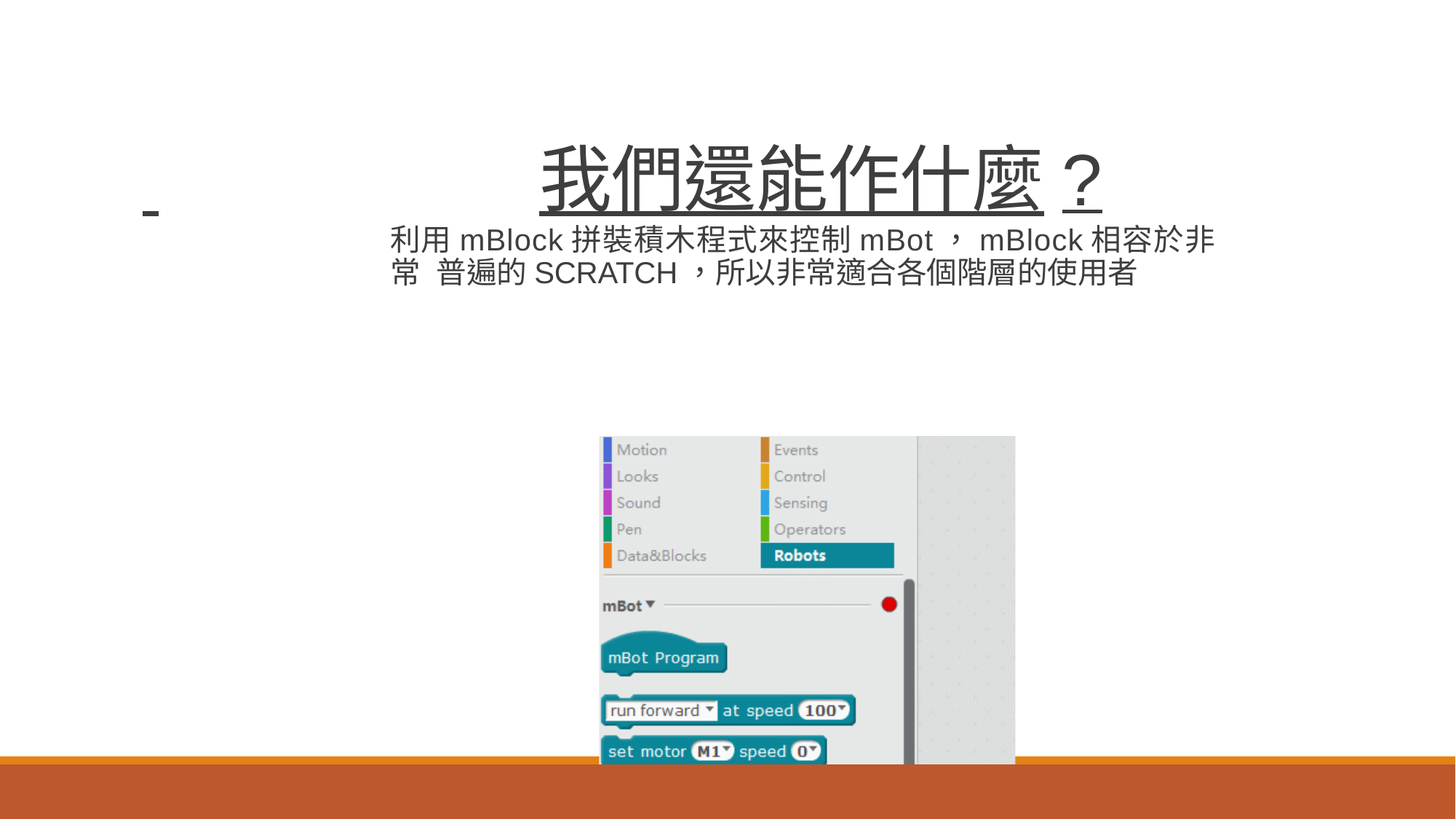

# 我們還能作什麼?
利用mBlock拼裝積木程式來控制mBot，mBlock相容於非常  普遍的SCRATCH，所以非常適合各個階層的使用者